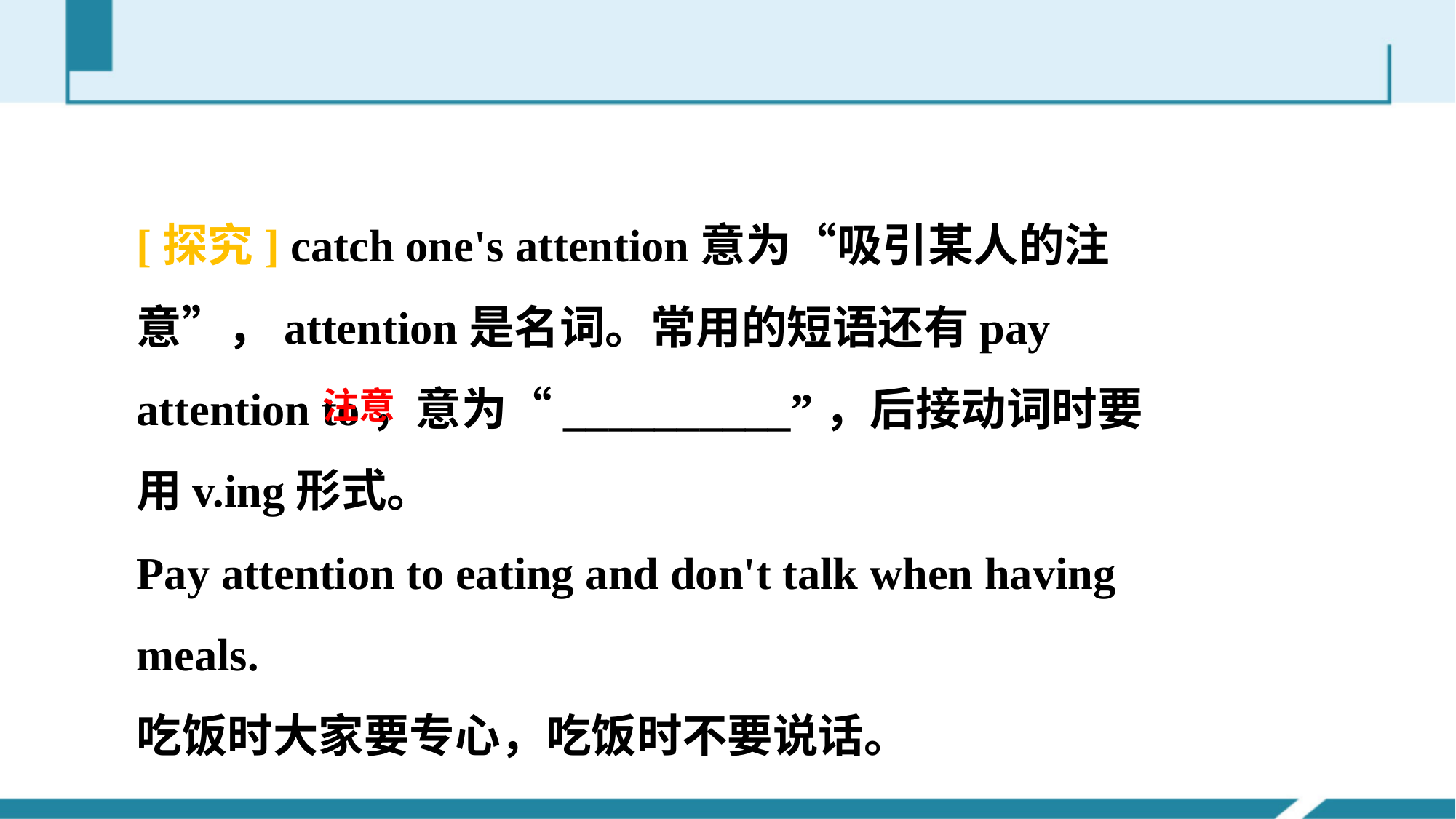

[探究] catch one's attention意为“吸引某人的注意”，attention是名词。常用的短语还有pay attention to，意为“__________”，后接动词时要用v.­ing形式。
Pay attention to eating and don't talk when having meals.
吃饭时大家要专心，吃饭时不要说话。
注意